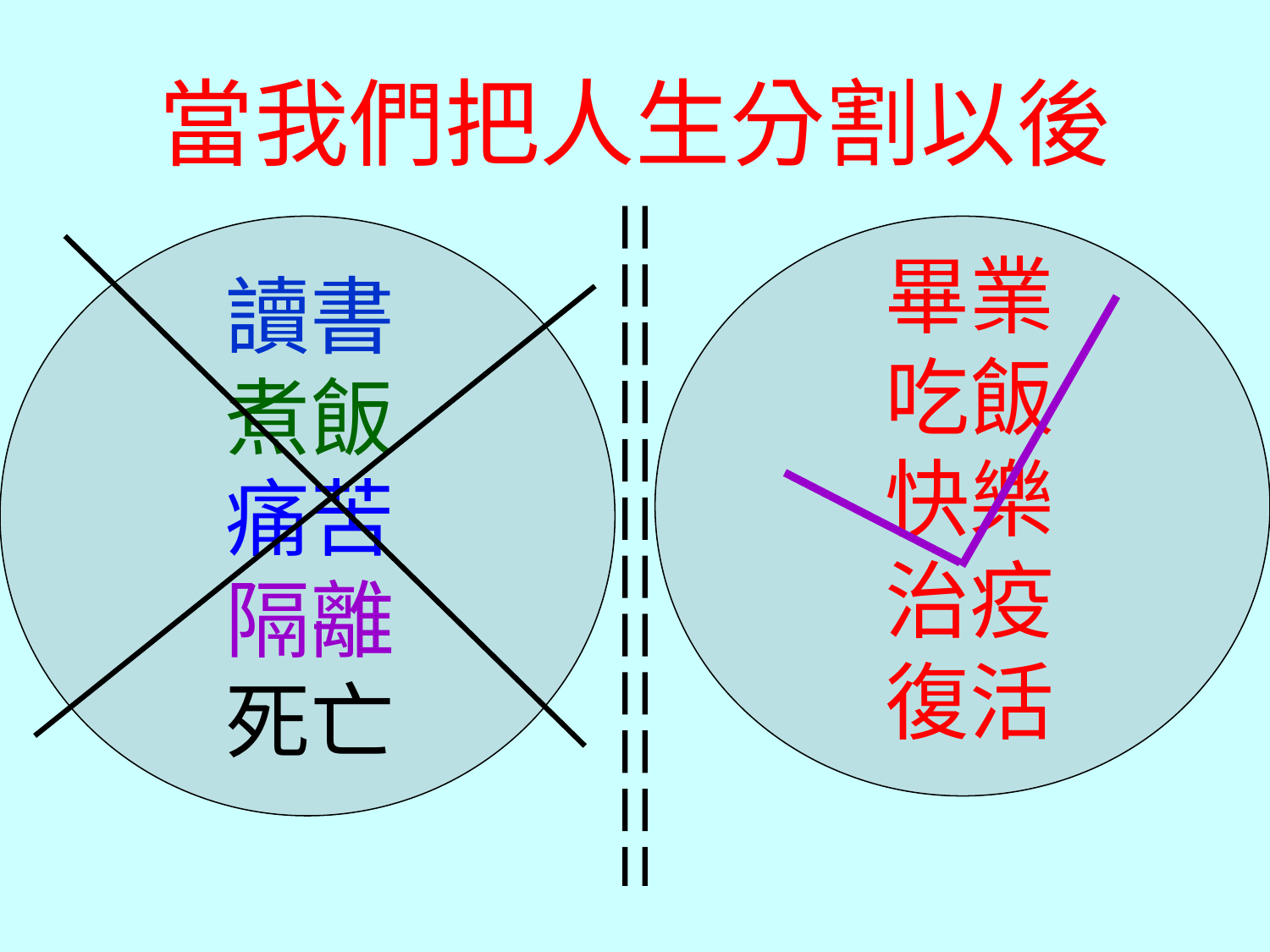

當我們把人生分割以後

畢業
吃飯
快樂治疫
復活
讀書
煮飯
痛苦
隔離
死亡